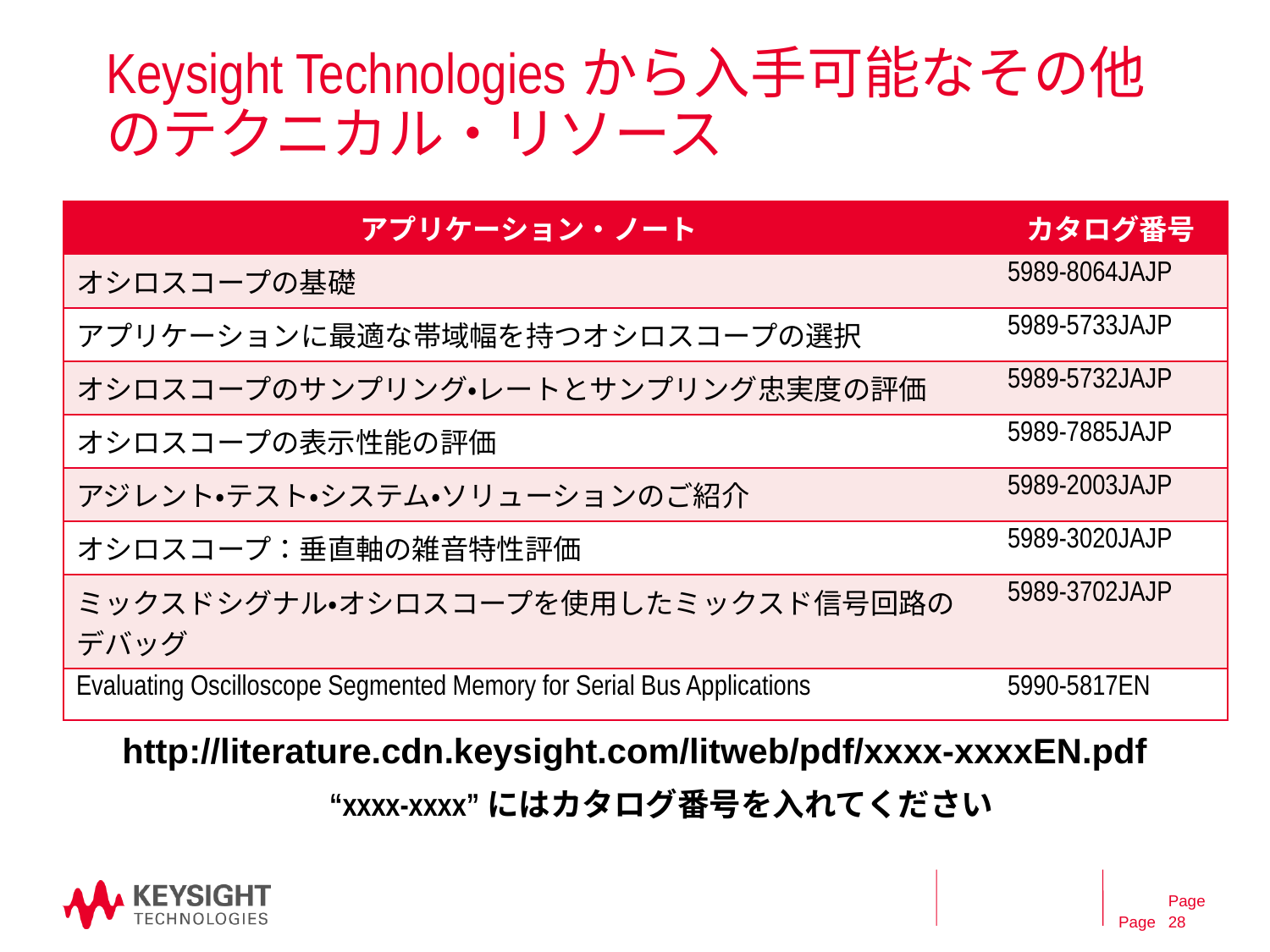

# Keysight Technologiesから入手可能なその他のテクニカル・リソース
| アプリケーション・ノート | カタログ番号 |
| --- | --- |
| オシロスコープの基礎 | 5989-8064JAJP |
| アプリケーションに最適な帯域幅を持つオシロスコープの選択 | 5989-5733JAJP |
| オシロスコープのサンプリング・レートとサンプリング忠実度の評価 | 5989-5732JAJP |
| オシロスコープの表示性能の評価 | 5989-7885JAJP |
| アジレント・テスト・システム・ソリューションのご紹介 | 5989-2003JAJP |
| オシロスコープ：垂直軸の雑音特性評価 | 5989-3020JAJP |
| ミックスドシグナル・オシロスコープを使用したミックスド信号回路のデバッグ | 5989-3702JAJP |
| Evaluating Oscilloscope Segmented Memory for Serial Bus Applications | 5990-5817EN |
http://literature.cdn.keysight.com/litweb/pdf/xxxx-xxxxEN.pdf
“xxxx-xxxx”にはカタログ番号を入れてください
Page 28